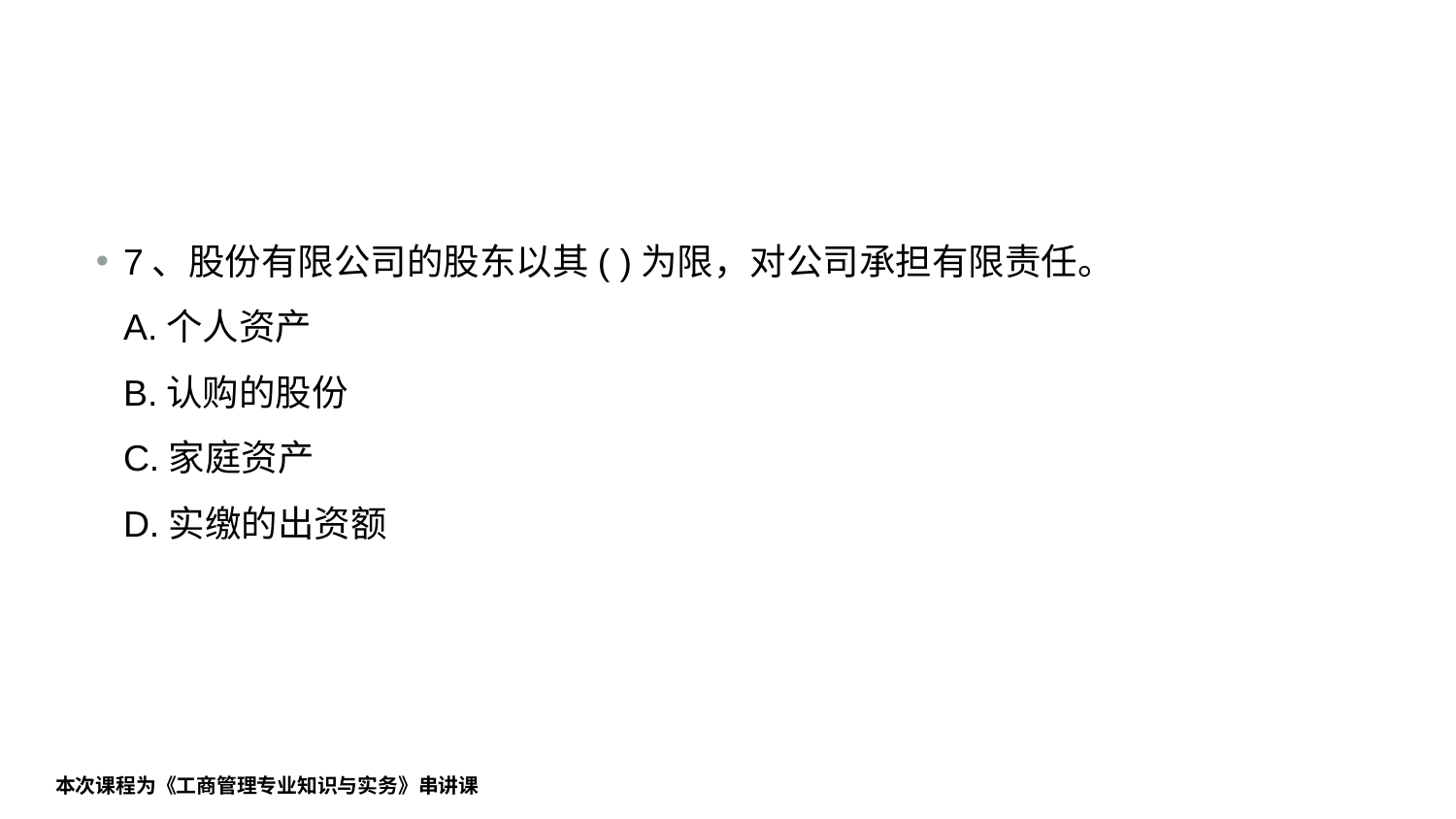

#

7、股份有限公司的股东以其( )为限，对公司承担有限责任。
A.个人资产
B.认购的股份
C.家庭资产
D.实缴的出资额